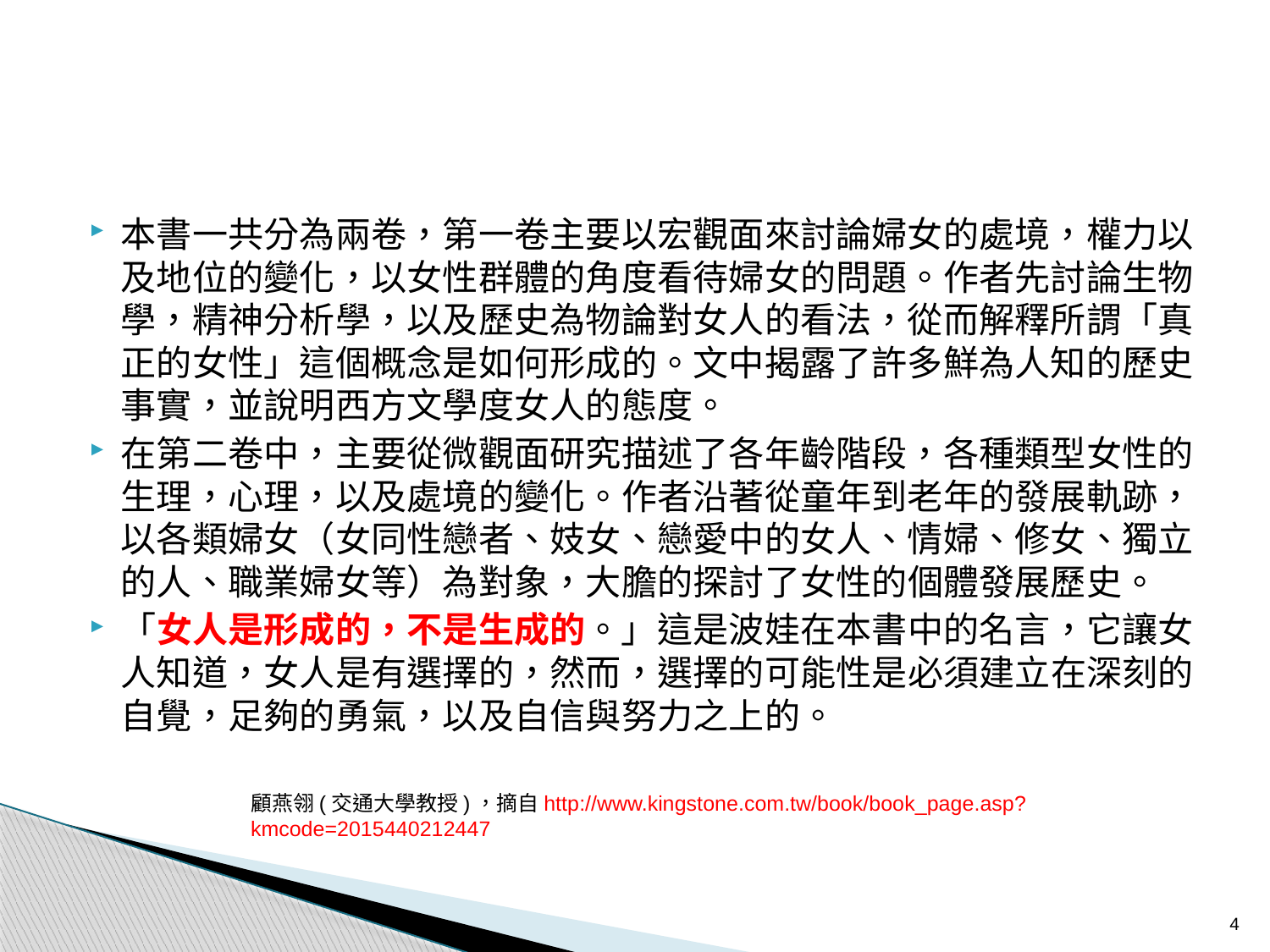

#
本書一共分為兩卷，第一卷主要以宏觀面來討論婦女的處境，權力以及地位的變化，以女性群體的角度看待婦女的問題。作者先討論生物學，精神分析學，以及歷史為物論對女人的看法，從而解釋所謂「真正的女性」這個概念是如何形成的。文中揭露了許多鮮為人知的歷史事實，並說明西方文學度女人的態度。
在第二卷中，主要從微觀面研究描述了各年齡階段，各種類型女性的生理，心理，以及處境的變化。作者沿著從童年到老年的發展軌跡，以各類婦女（女同性戀者、妓女、戀愛中的女人、情婦、修女、獨立的人、職業婦女等）為對象，大膽的探討了女性的個體發展歷史。
「女人是形成的，不是生成的。」這是波娃在本書中的名言，它讓女人知道，女人是有選擇的，然而，選擇的可能性是必須建立在深刻的自覺，足夠的勇氣，以及自信與努力之上的。
顧燕翎(交通大學教授)，摘自http://www.kingstone.com.tw/book/book_page.asp?kmcode=2015440212447
4